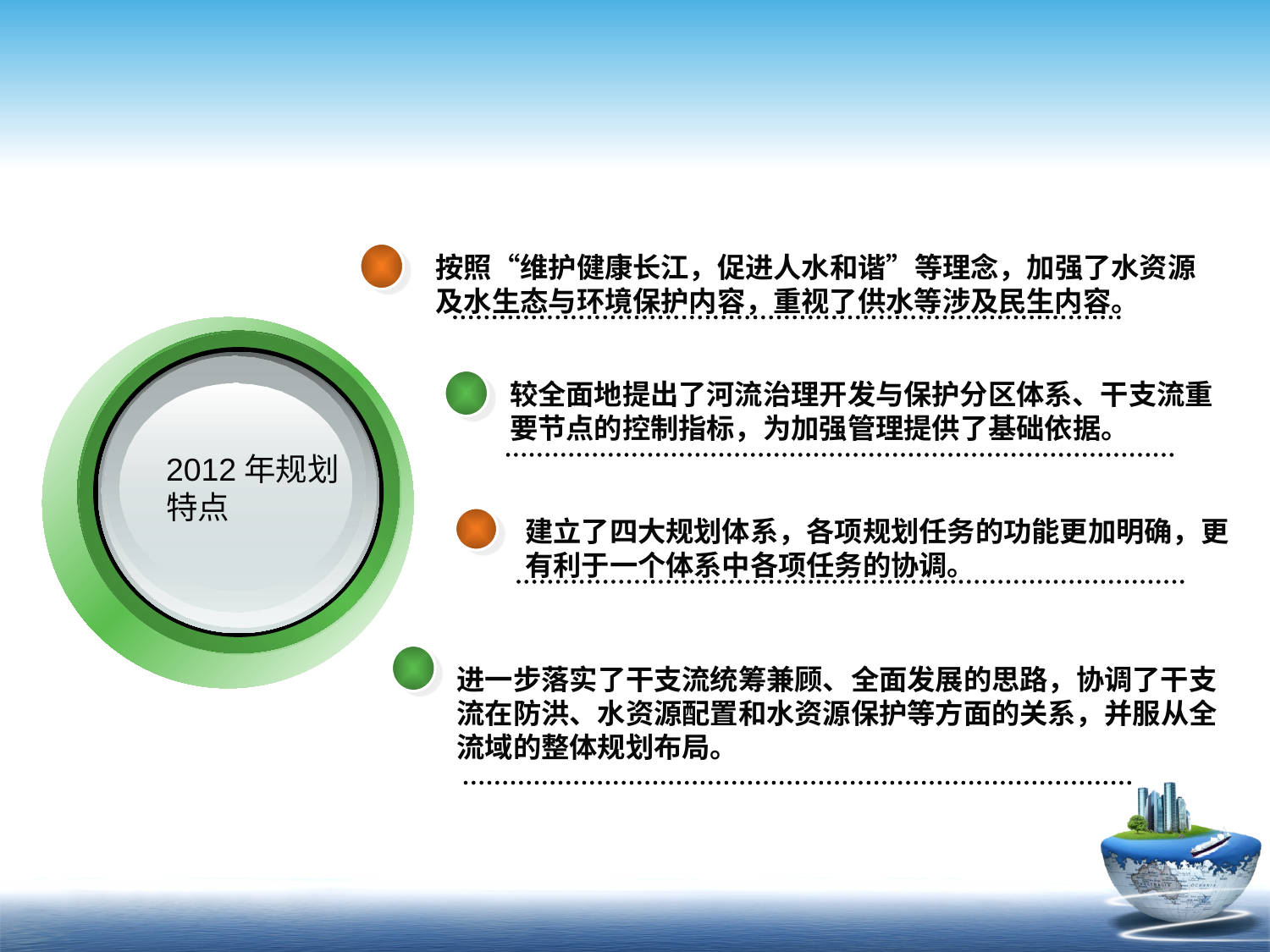

按照“维护健康长江，促进人水和谐”等理念，加强了水资源及水生态与环境保护内容，重视了供水等涉及民生内容。

2012年规划
特点

较全面地提出了河流治理开发与保护分区体系、干支流重要节点的控制指标，为加强管理提供了基础依据。

建立了四大规划体系，各项规划任务的功能更加明确，更
有利于一个体系中各项任务的协调。

进一步落实了干支流统筹兼顾、全面发展的思路，协调了干支流在防洪、水资源配置和水资源保护等方面的关系，并服从全流域的整体规划布局。